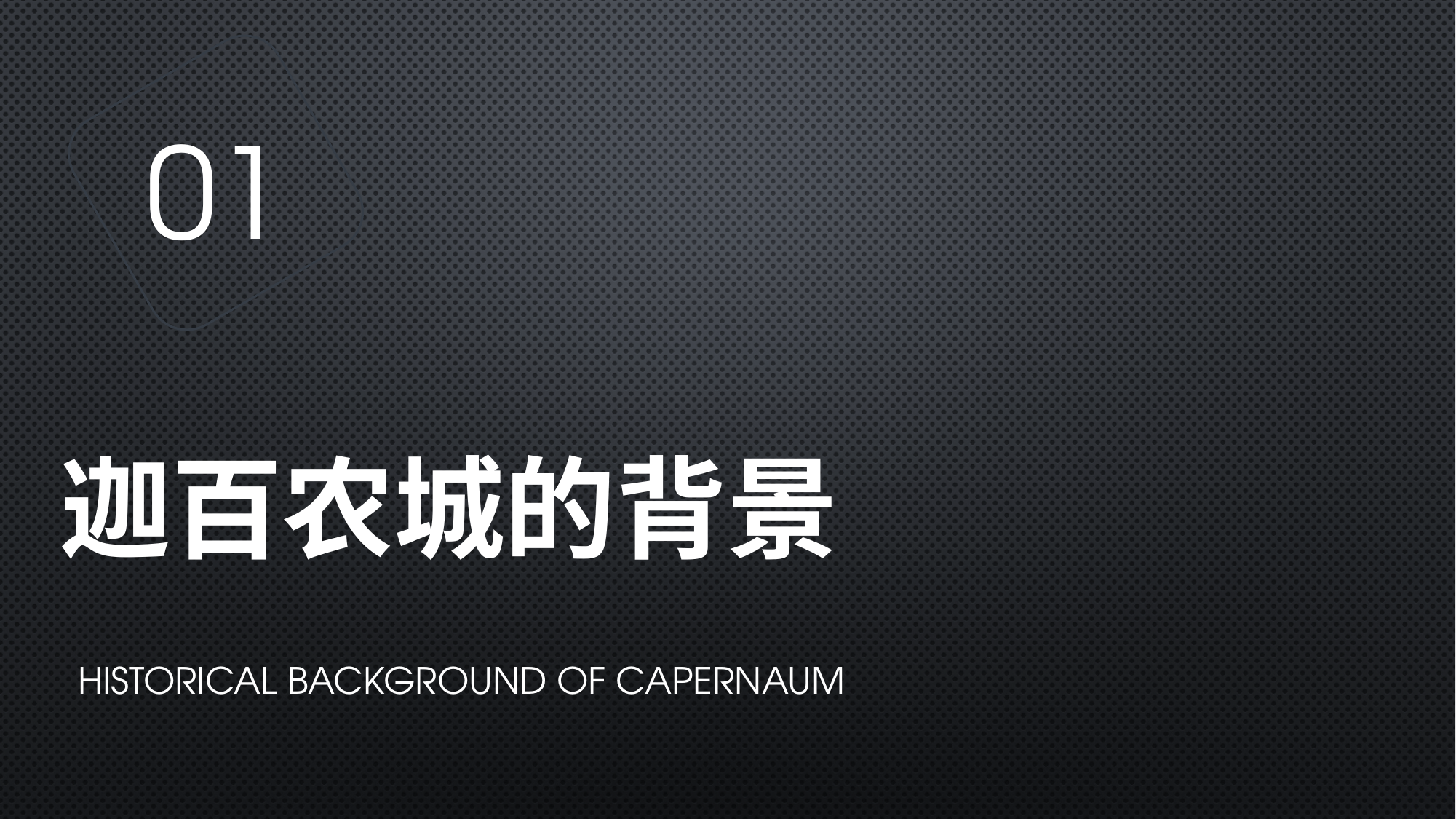

01
# 迦百农城的背景
Historical background of Capernaum